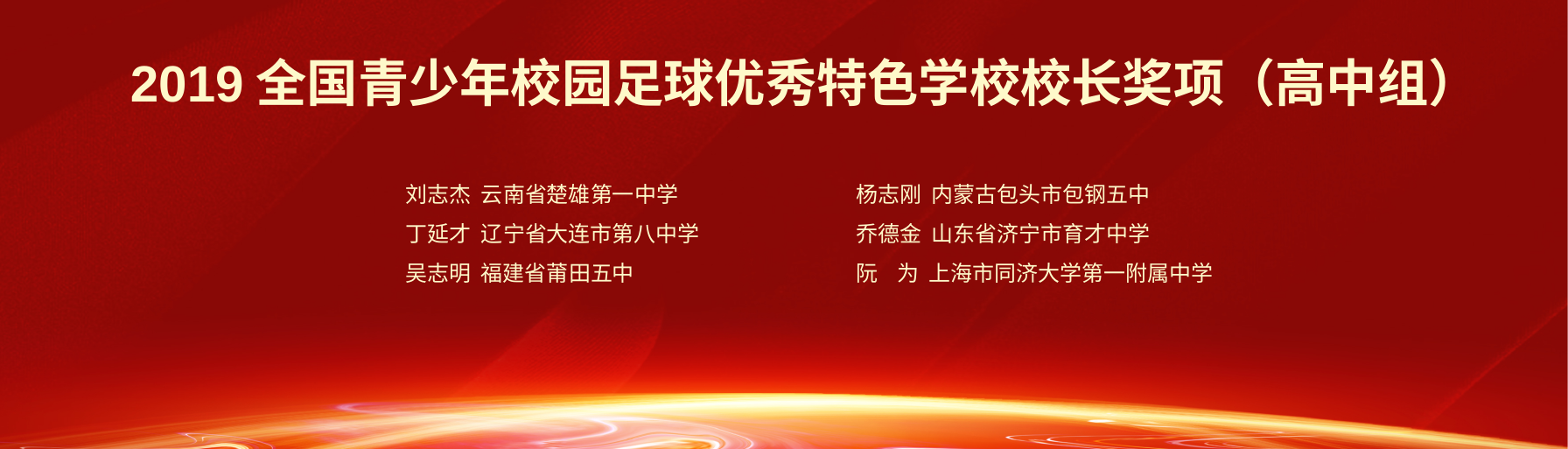

2019全国青少年校园足球优秀特色学校校长奖项（高中组）
刘志杰  云南省楚雄第一中学
丁延才  辽宁省大连市第八中学
吴志明  福建省莆田五中
杨志刚  内蒙古包头市包钢五中
乔德金  山东省济宁市育才中学
阮    为  上海市同济大学第一附属中学